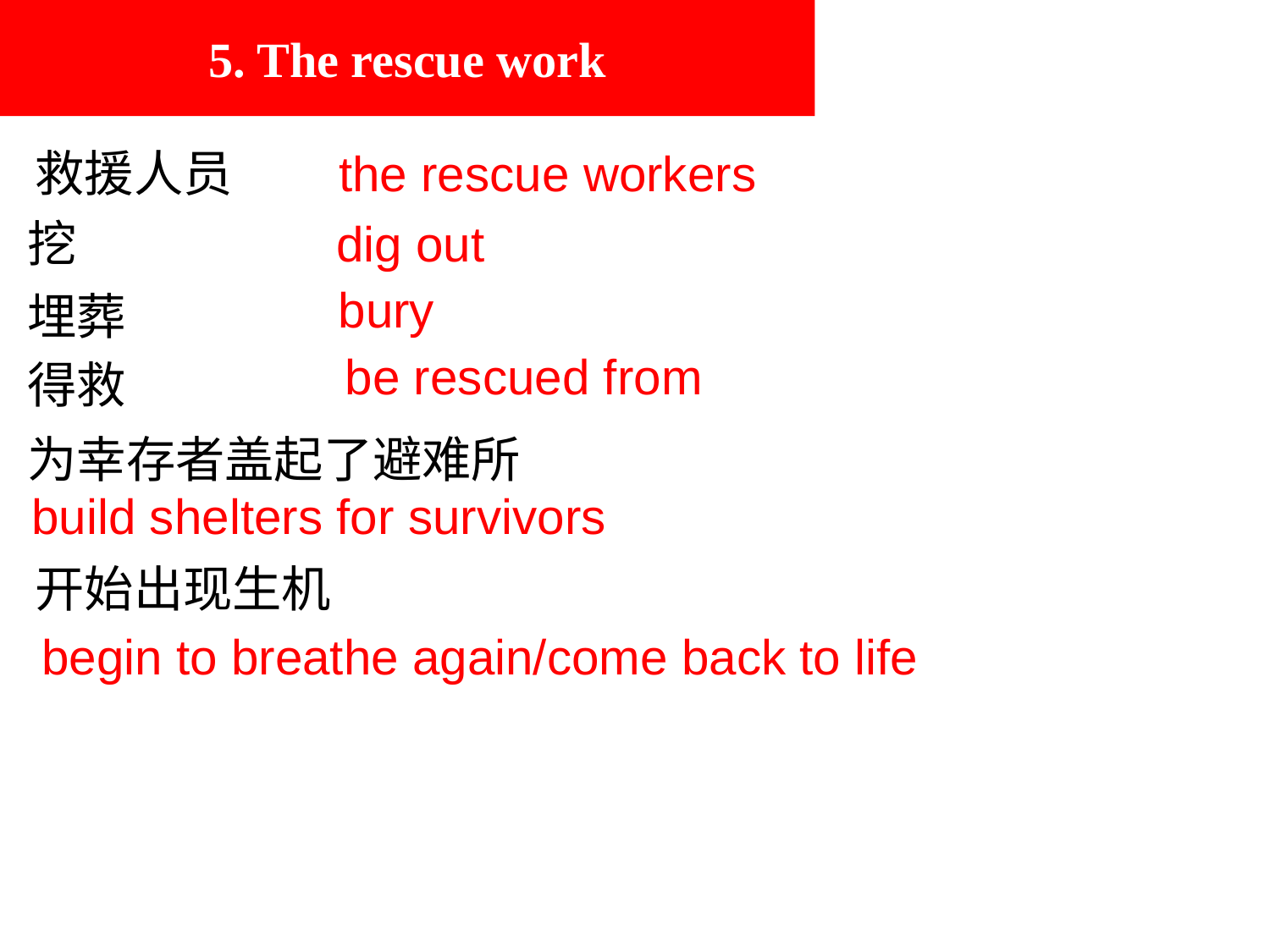

5. The rescue work
 救援人员
the rescue workers
挖
dig out

bury

埋葬
be rescued from

得救
为幸存者盖起了避难所
build shelters for survivors
 开始出现生机
begin to breathe again/come back to life